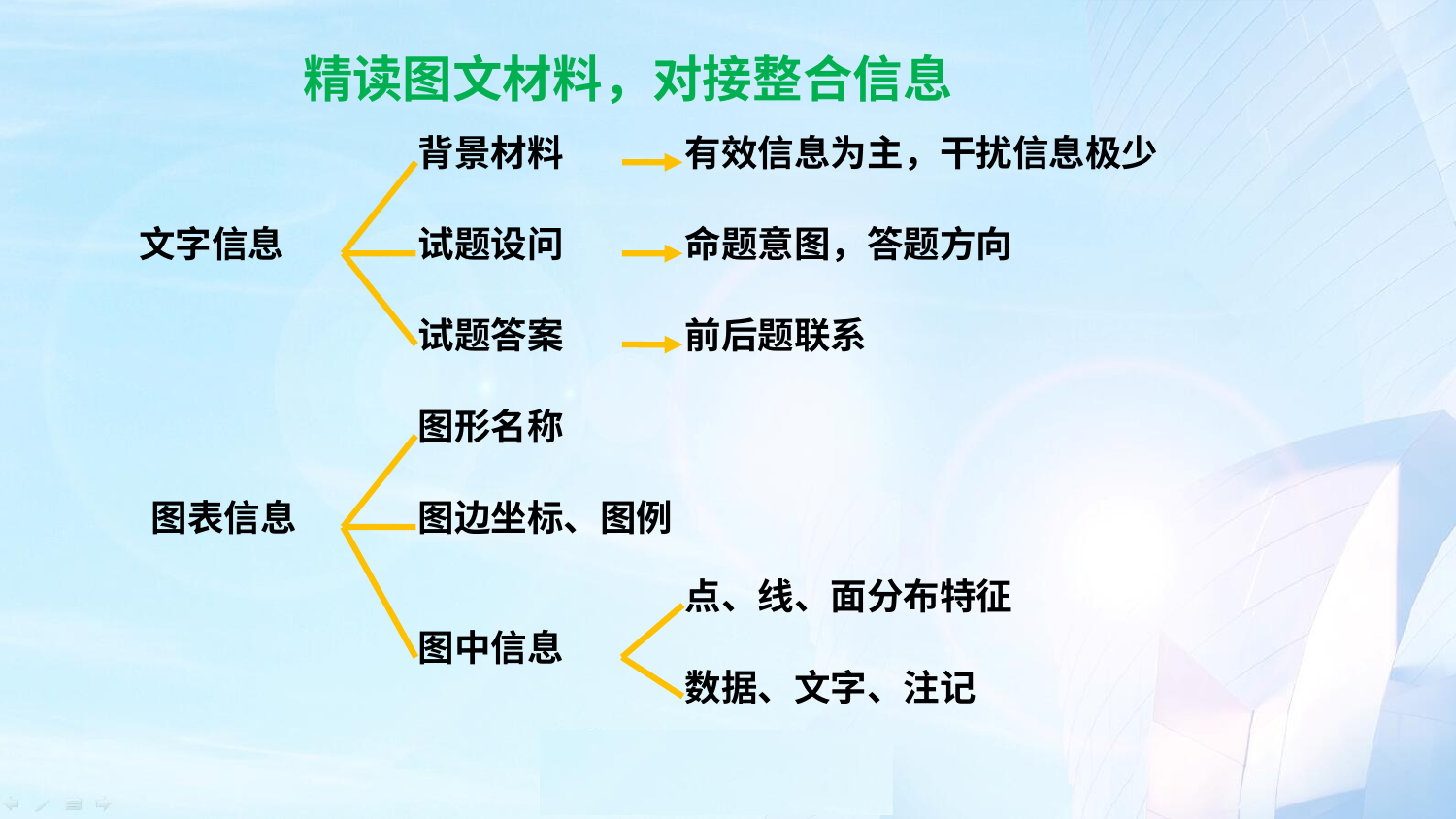

# 精读图文材料，对接整合信息
背景材料
有效信息为主，干扰信息极少

文字信息
试题设问
命题意图，答题方向

试题答案
前后题联系

图形名称

图表信息
图边坐标、图例

点、线、面分布特征

图中信息

数据、文字、注记